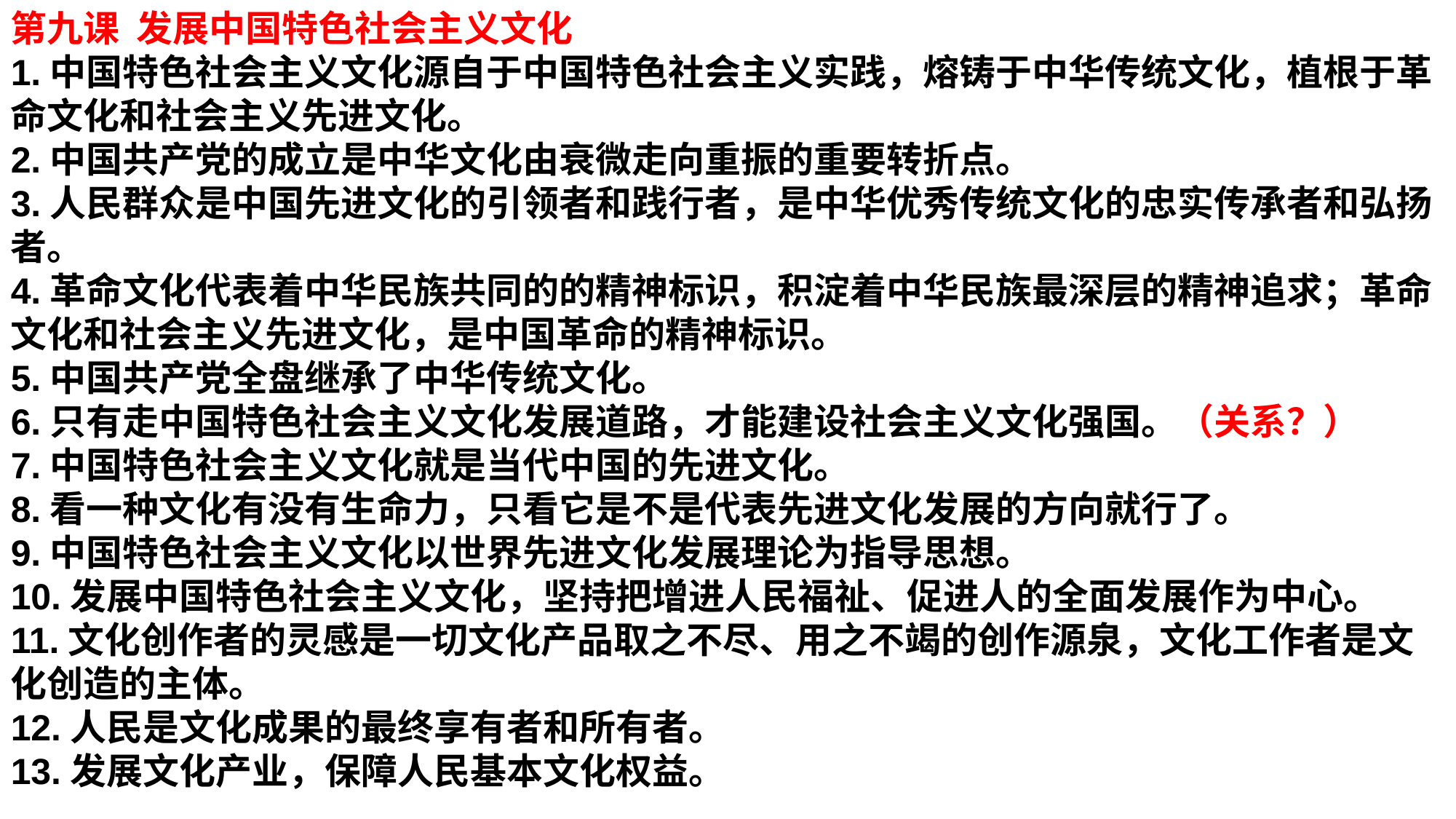

第九课  发展中国特色社会主义文化
1.中国特色社会主义文化源自于中国特色社会主义实践，熔铸于中华传统文化，植根于革命文化和社会主义先进文化。
2.中国共产党的成立是中华文化由衰微走向重振的重要转折点。
3.人民群众是中国先进文化的引领者和践行者，是中华优秀传统文化的忠实传承者和弘扬者。
4.革命文化代表着中华民族共同的的精神标识，积淀着中华民族最深层的精神追求；革命文化和社会主义先进文化，是中国革命的精神标识。
5.中国共产党全盘继承了中华传统文化。
6.只有走中国特色社会主义文化发展道路，才能建设社会主义文化强国。（关系？）
7.中国特色社会主义文化就是当代中国的先进文化。
8.看一种文化有没有生命力，只看它是不是代表先进文化发展的方向就行了。
9.中国特色社会主义文化以世界先进文化发展理论为指导思想。
10.发展中国特色社会主义文化，坚持把增进人民福祉、促进人的全面发展作为中心。
11.文化创作者的灵感是一切文化产品取之不尽、用之不竭的创作源泉，文化工作者是文化创造的主体。
12.人民是文化成果的最终享有者和所有者。
13.发展文化产业，保障人民基本文化权益。